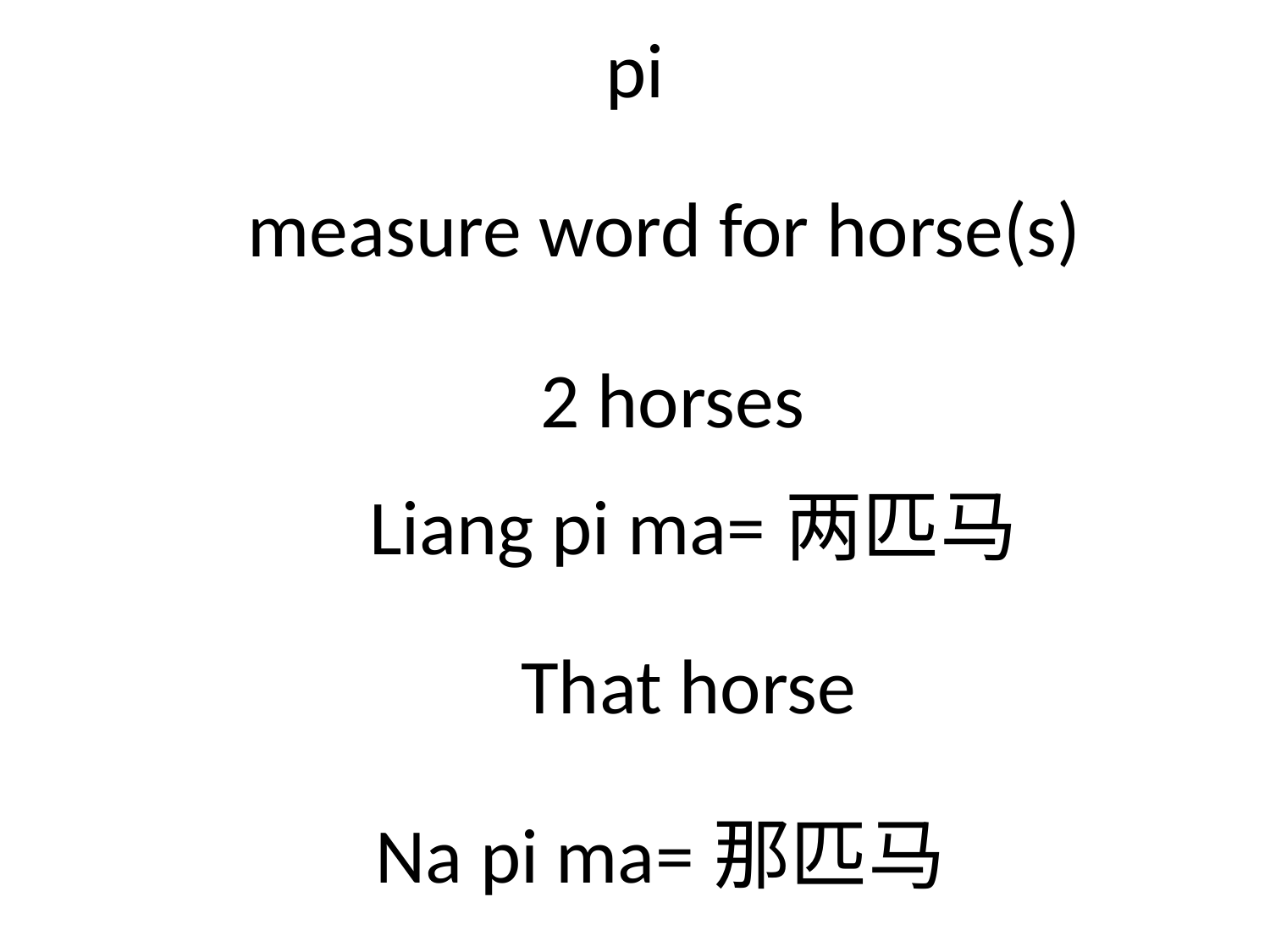

# pi
 measure word for horse(s)
2 horses
Liang pi ma=两匹马
That horse
Na pi ma=那匹马